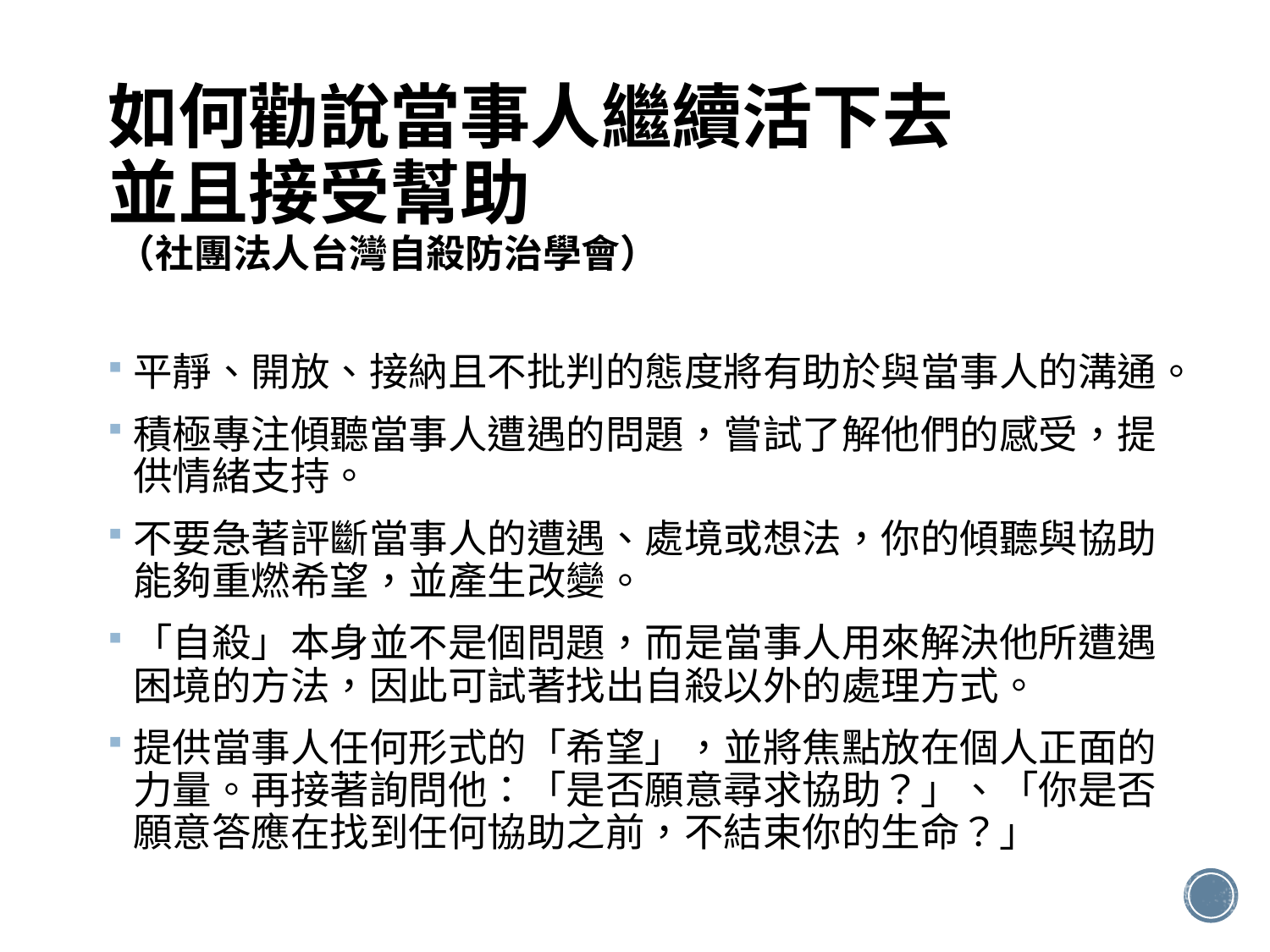

# 如何勸說當事人繼續活下去 並且接受幫助 （社團法人台灣自殺防治學會）
平靜、開放、接納且不批判的態度將有助於與當事人的溝通。
積極專注傾聽當事人遭遇的問題，嘗試了解他們的感受，提供情緒支持。
不要急著評斷當事人的遭遇、處境或想法，你的傾聽與協助能夠重燃希望，並產生改變。
「自殺」本身並不是個問題，而是當事人用來解決他所遭遇困境的方法，因此可試著找出自殺以外的處理方式。
提供當事人任何形式的「希望」，並將焦點放在個人正面的力量。再接著詢問他：「是否願意尋求協助？」、「你是否願意答應在找到任何協助之前，不結束你的生命？」